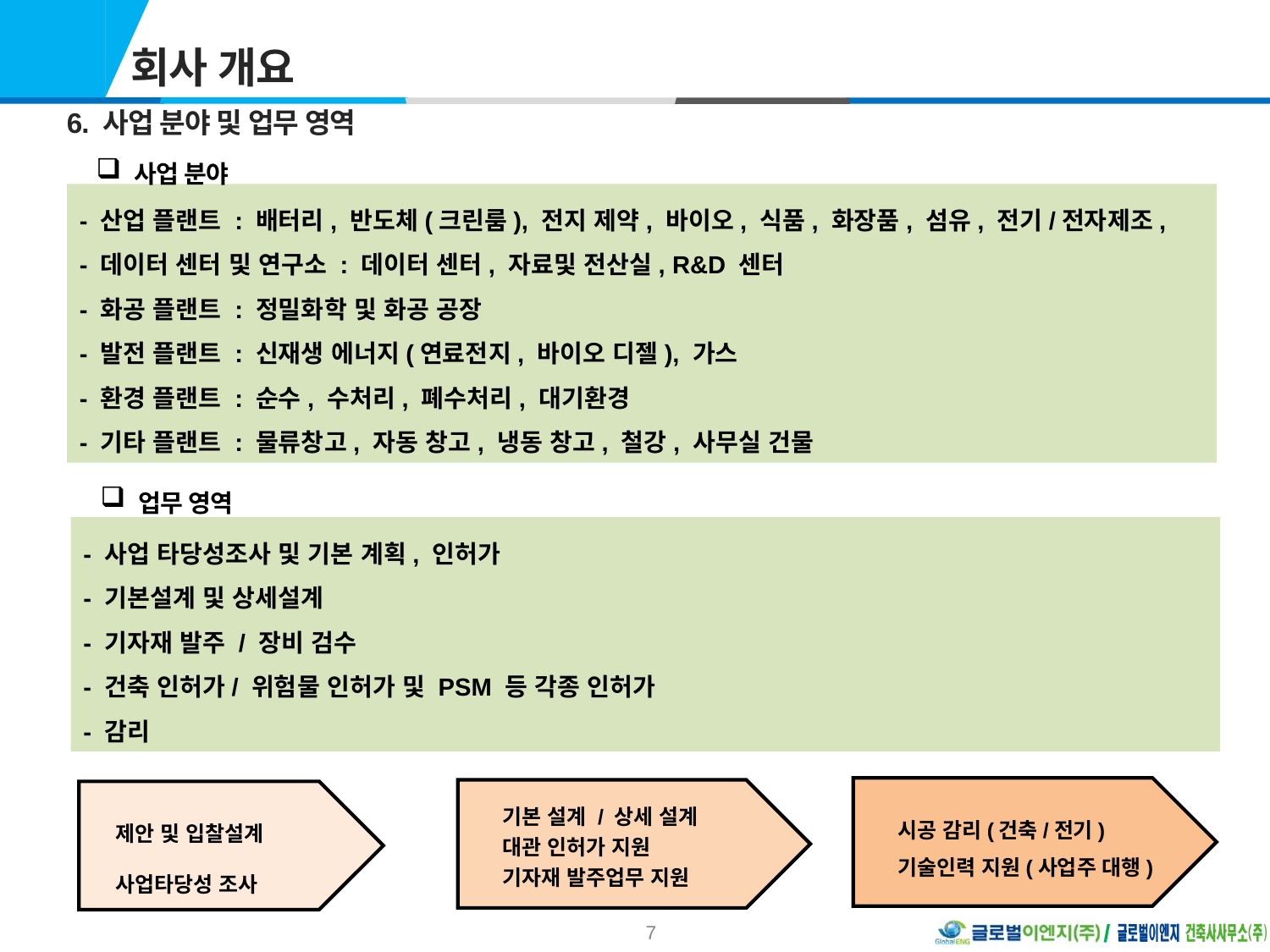

I
회사 개요
6. 사업 분야 및 업무 영역
 사업 분야
- 산업 플랜트 : 배터리, 반도체(크린룸), 전지 제약, 바이오, 식품, 화장품, 섬유, 전기/전자제조,
- 데이터 센터 및 연구소 : 데이터 센터, 자료및 전산실, R&D 센터
- 화공 플랜트 : 정밀화학 및 화공 공장
- 발전 플랜트 : 신재생 에너지(연료전지, 바이오 디젤), 가스
- 환경 플랜트 : 순수, 수처리, 폐수처리, 대기환경
- 기타 플랜트 : 물류창고, 자동 창고, 냉동 창고, 철강, 사무실 건물
 업무 영역
- 사업 타당성조사 및 기본 계획, 인허가
- 기본설계 및 상세설계
- 기자재 발주 / 장비 검수
- 건축 인허가/ 위험물 인허가 및 PSM 등 각종 인허가
- 감리
시공 감리(건축/전기)
기술인력 지원(사업주 대행)
기본 설계 / 상세 설계
대관 인허가 지원
기자재 발주업무 지원
  제안 및 입찰설계
  사업타당성 조사
7